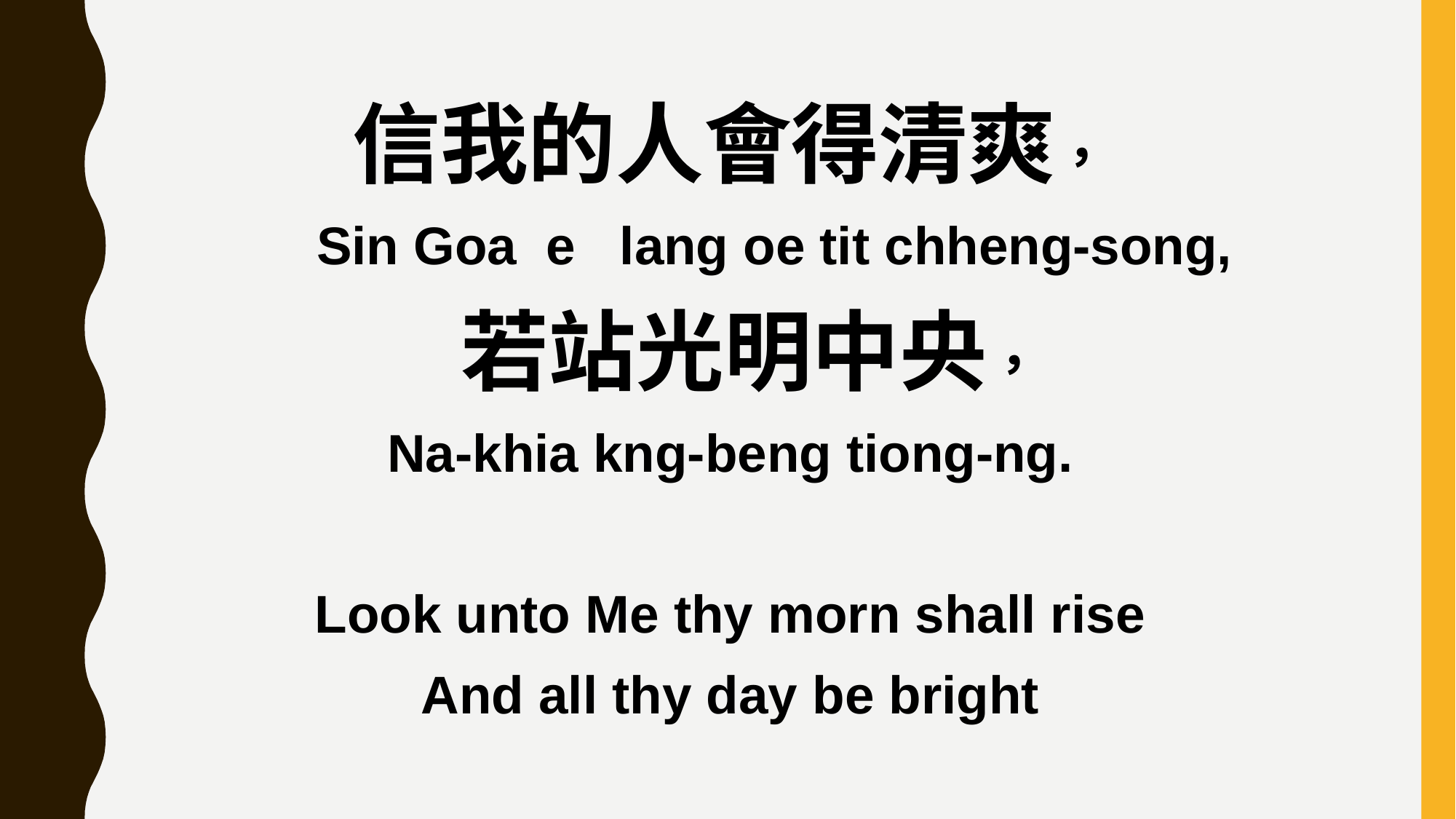

信我的人會得清爽，
      Sin Goa  e   lang oe tit chheng-song,
 若站光明中央，
Na-khia kng-beng tiong-ng.

Look unto Me thy morn shall rise
And all thy day be bright